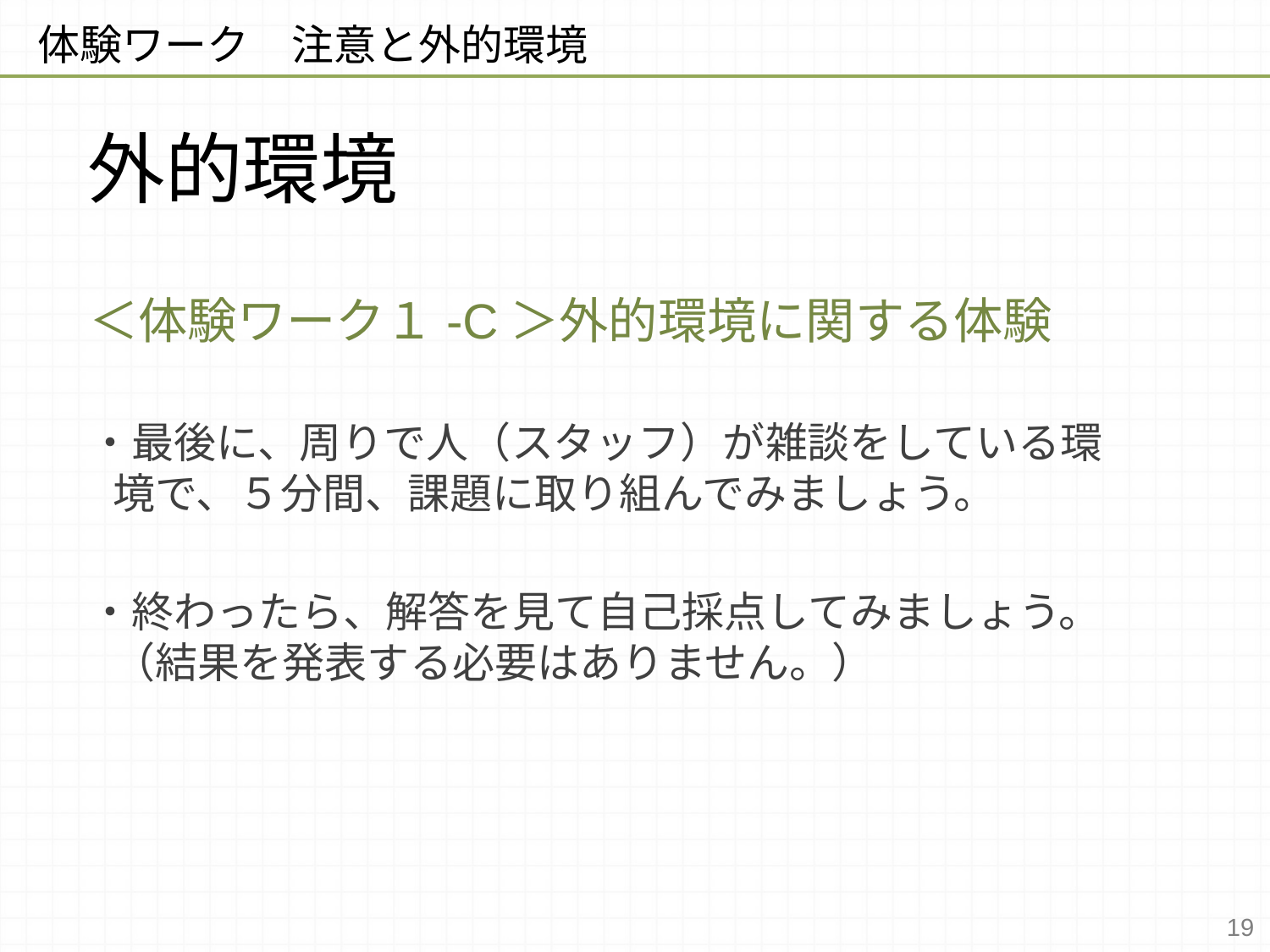

体験ワーク　注意と外的環境
# 外的環境

＜体験ワーク１-C＞外的環境に関する体験

・最後に、周りで人（スタッフ）が雑談をしている環境で、５分間、課題に取り組んでみましょう。

・終わったら、解答を見て自己採点してみましょう。（結果を発表する必要はありません。）

19